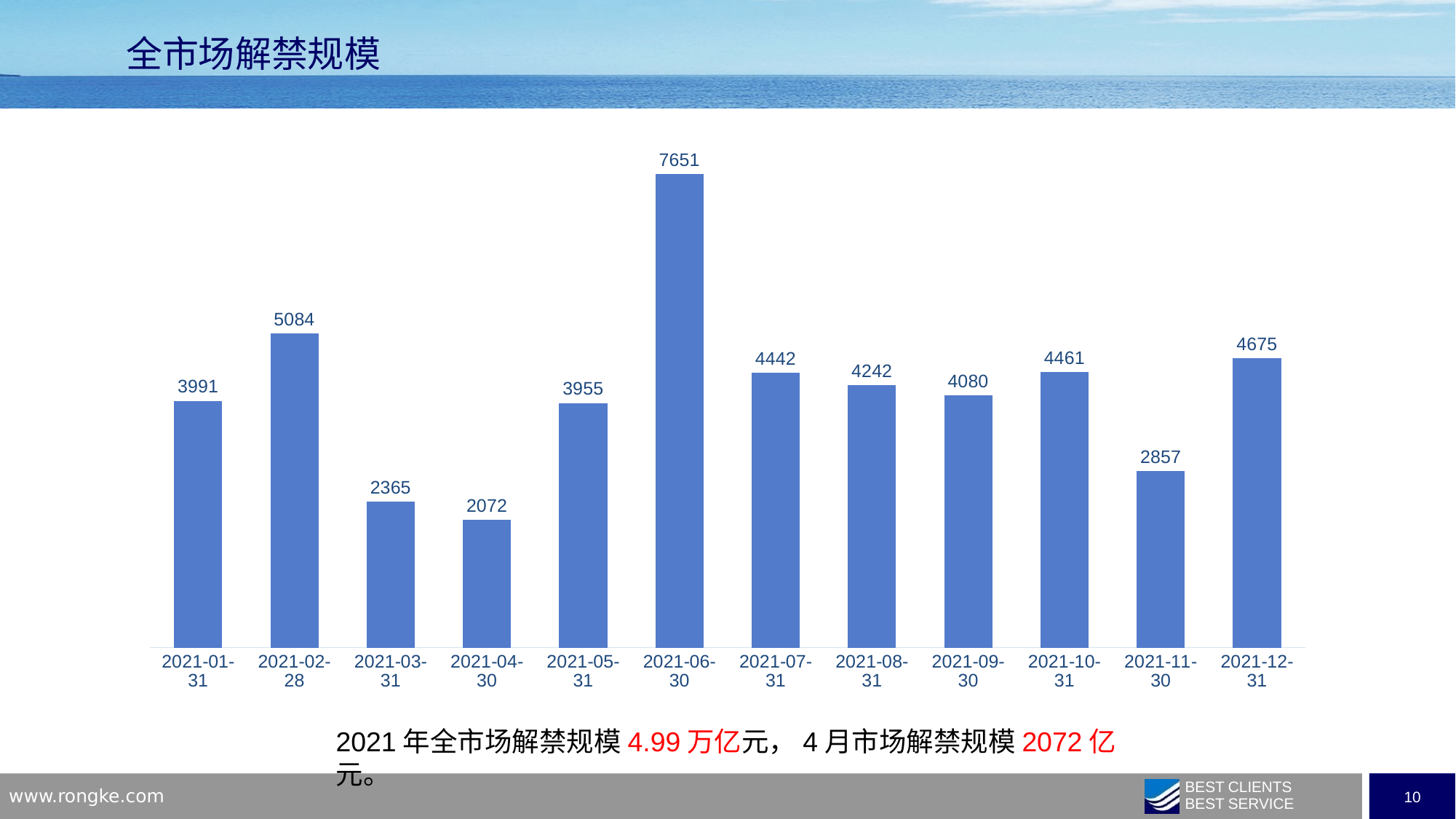

全市场解禁规模

### Chart

| Category |  |
|---|---|
| 2021-01-31 | 3990.7314723422 |
| 2021-02-28 | 5084.216341941904 |
| 2021-03-31 | 2365.077989348401 |
| 2021-04-30 | 2071.7146864249 |
| 2021-05-31 | 3955.241083357703 |
| 2021-06-30 | 7651.390719424105 |
| 2021-07-31 | 4441.787933531501 |
| 2021-08-31 | 4242.075866079301 |
| 2021-09-30 | 4080.2821562616023 |
| 2021-10-31 | 4461.471391305101 |
| 2021-11-30 | 2856.7028447693 |
| 2021-12-31 | 4674.708890562401 |
2021年全市场解禁规模4.99万亿元，4月市场解禁规模2072亿元。